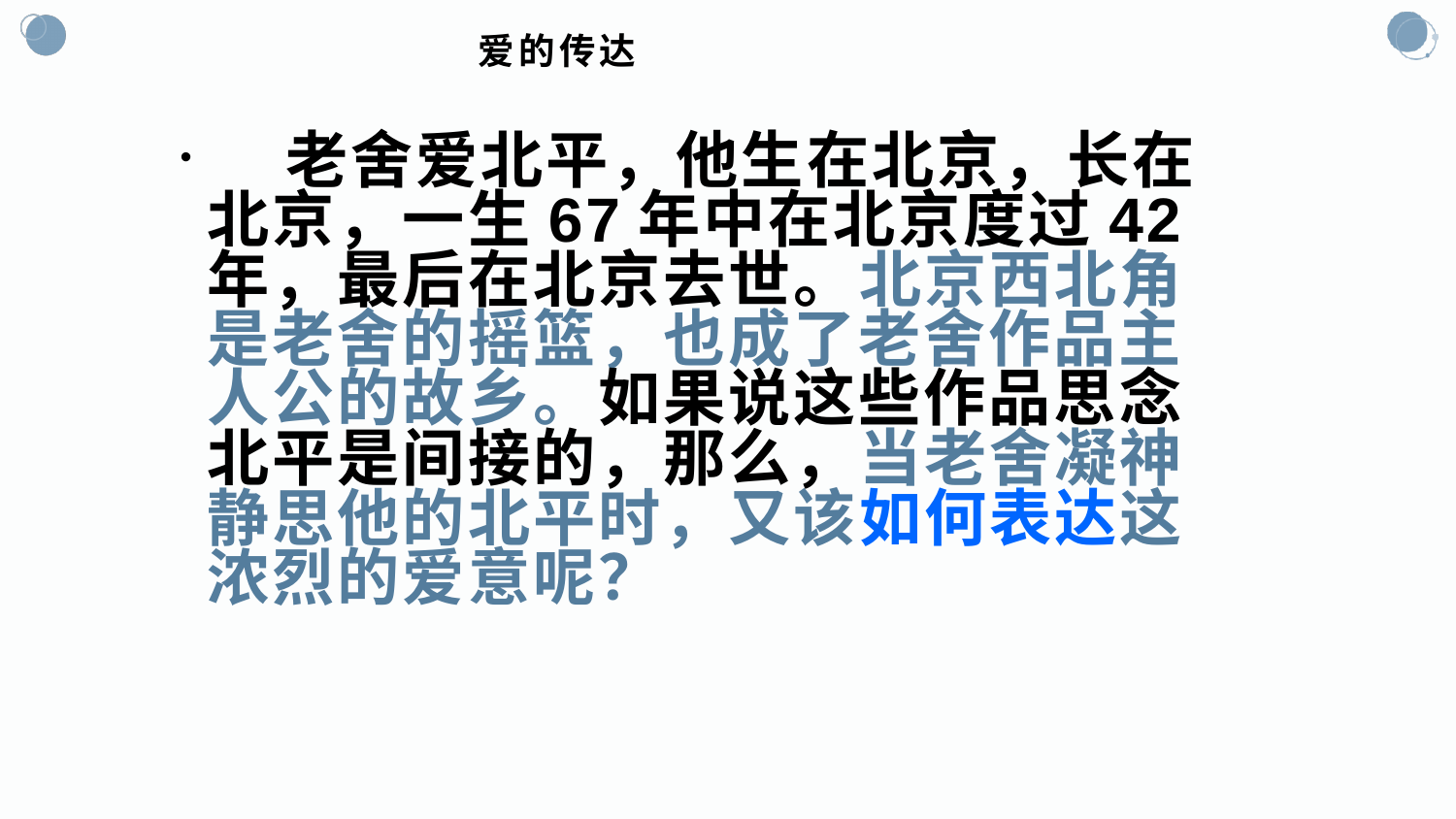

# 爱的传达
　    老舍爱北平，他生在北京，长在北京，一生67年中在北京度过42年，最后在北京去世。北京西北角是老舍的摇篮，也成了老舍作品主人公的故乡。如果说这些作品思念北平是间接的，那么，当老舍凝神静思他的北平时，又该如何表达这浓烈的爱意呢？